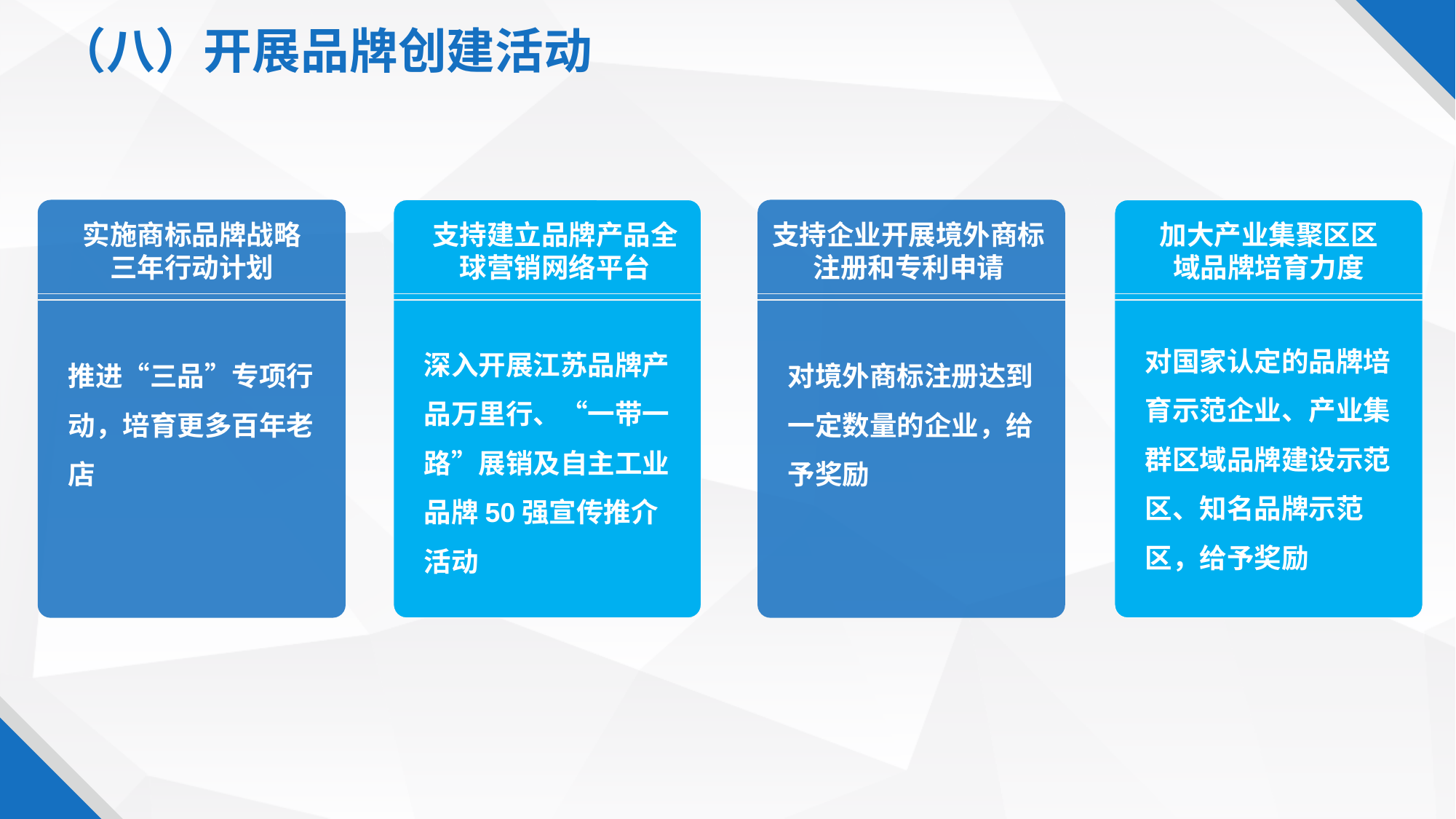

（八）开展品牌创建活动

实施商标品牌战略
三年行动计划

推进“三品”专项行动，培育更多百年老店

支持建立品牌产品全球营销网络平台

深入开展江苏品牌产品万里行、“一带一路”展销及自主工业品牌50强宣传推介活动

支持企业开展境外商标注册和专利申请

对境外商标注册达到一定数量的企业，给予奖励

加大产业集聚区区域品牌培育力度

对国家认定的品牌培育示范企业、产业集群区域品牌建设示范区、知名品牌示范区，给予奖励